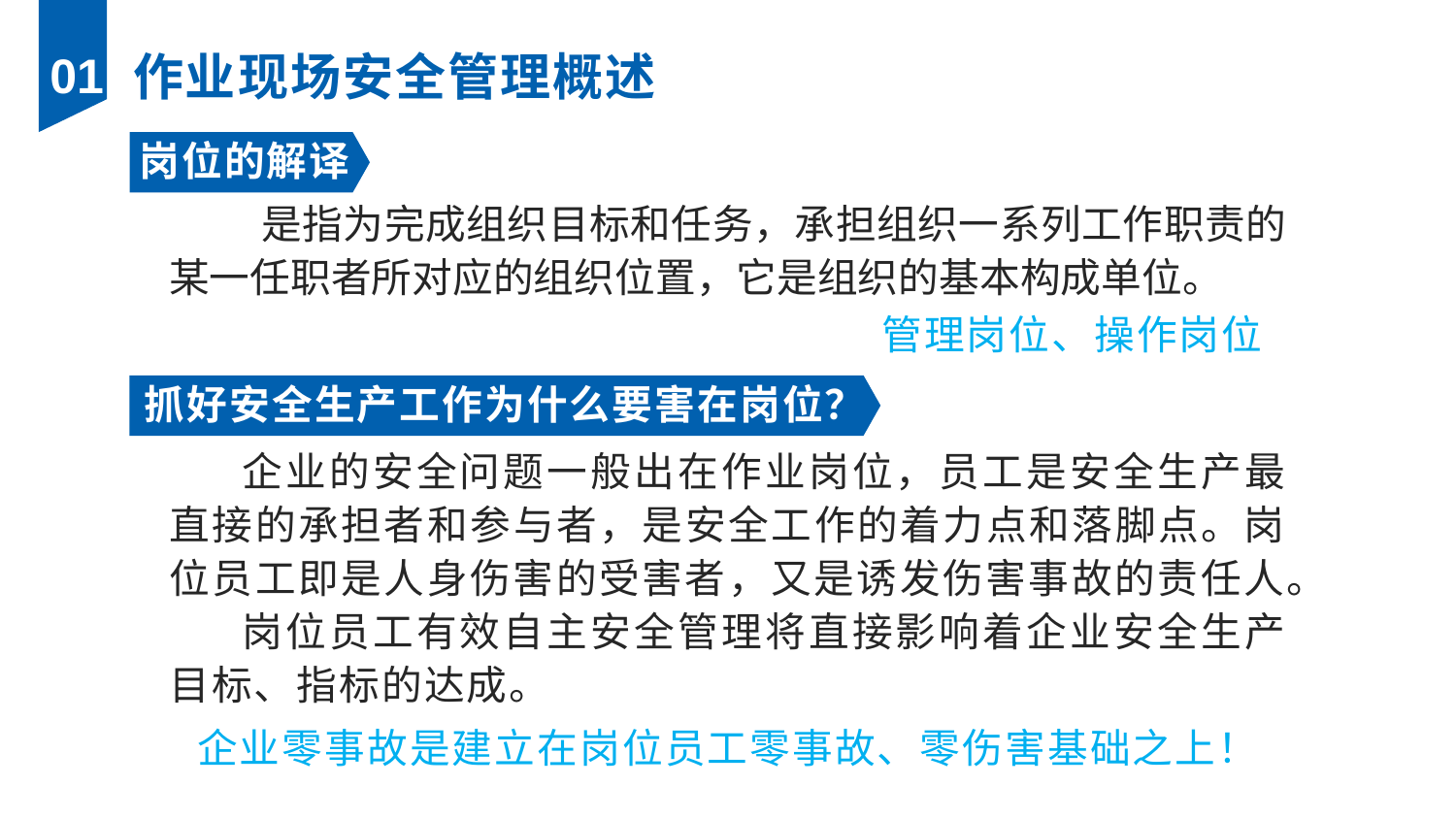

01
 作业现场安全管理概述
岗位的解译

 是指为完成组织目标和任务，承担组织一系列工作职责的某一任职者所对应的组织位置，它是组织的基本构成单位。
管理岗位、操作岗位
抓好安全生产工作为什么要害在岗位？

企业的安全问题一般出在作业岗位，员工是安全生产最直接的承担者和参与者，是安全工作的着力点和落脚点。岗位员工即是人身伤害的受害者，又是诱发伤害事故的责任人。
岗位员工有效自主安全管理将直接影响着企业安全生产目标、指标的达成。
企业零事故是建立在岗位员工零事故、零伤害基础之上！